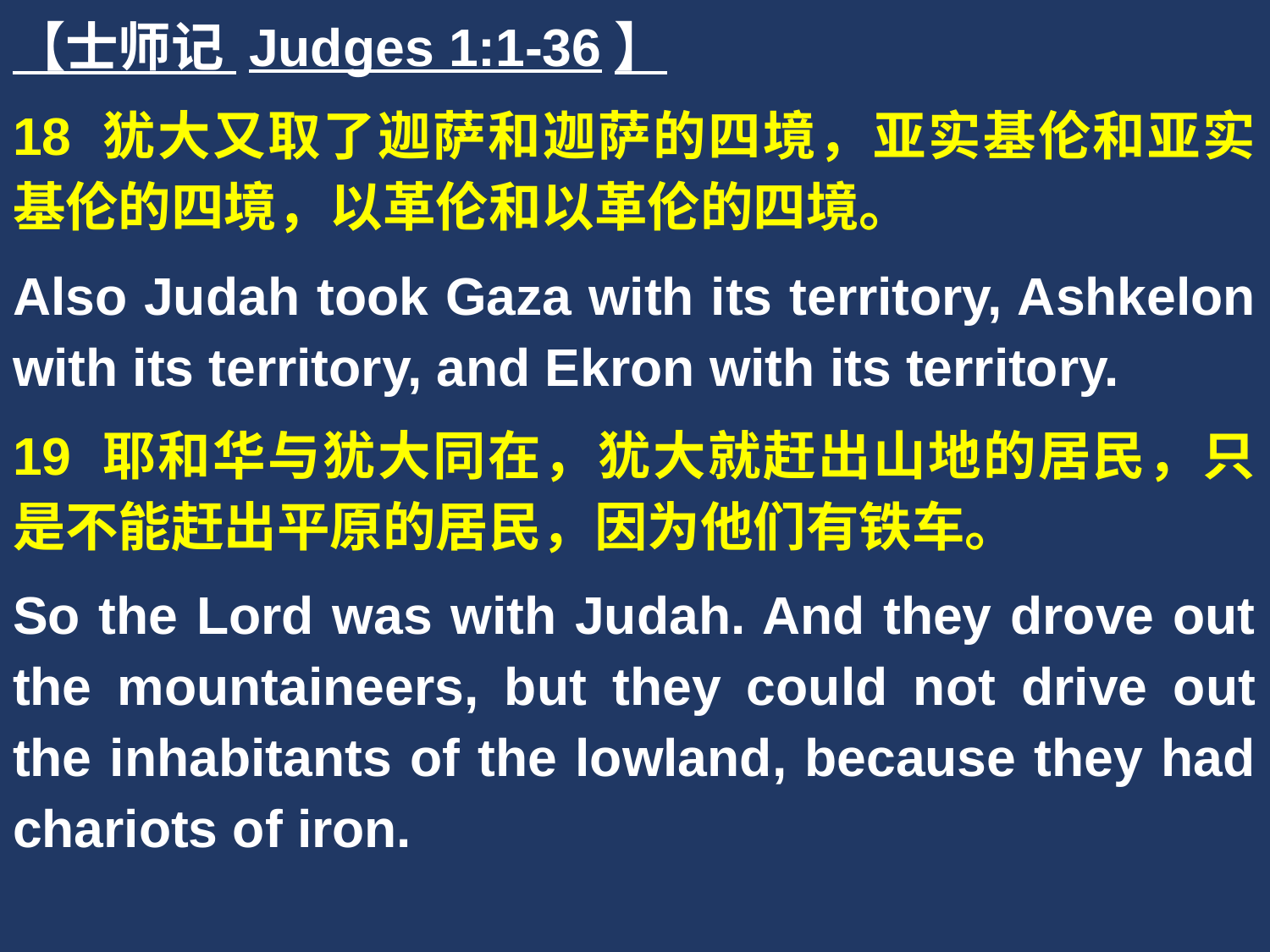

【士师记 Judges 1:1-36】
18 犹大又取了迦萨和迦萨的四境，亚实基伦和亚实基伦的四境，以革伦和以革伦的四境。
Also Judah took Gaza with its territory, Ashkelon with its territory, and Ekron with its territory.
19 耶和华与犹大同在，犹大就赶出山地的居民，只是不能赶出平原的居民，因为他们有铁车。
So the Lord was with Judah. And they drove out the mountaineers, but they could not drive out the inhabitants of the lowland, because they had chariots of iron.